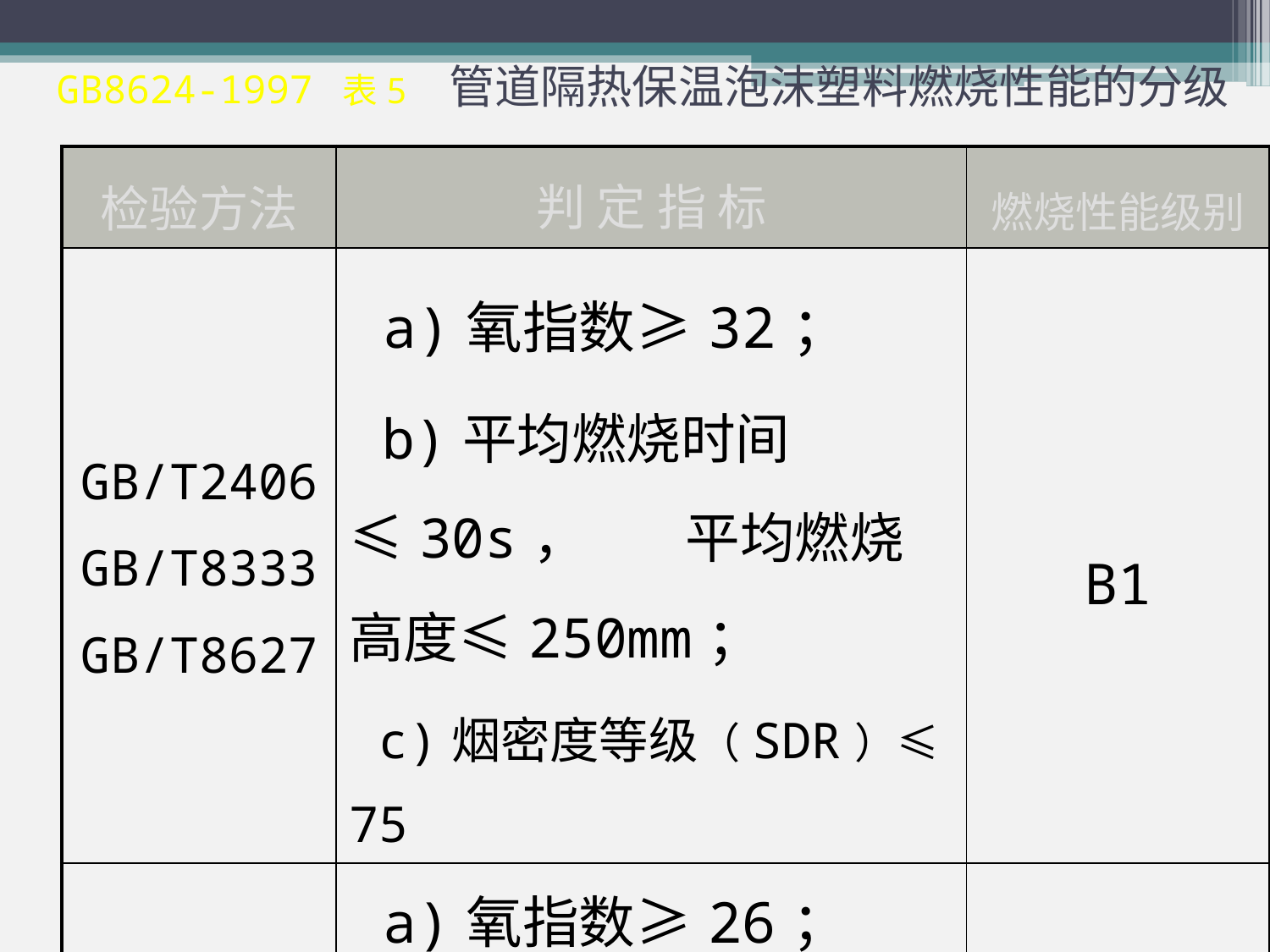

GB8624-1997 表5 管道隔热保温泡沫塑料燃烧性能的分级
| 检验方法 | 判 定 指 标 | 燃烧性能级别 |
| --- | --- | --- |
| GB/T2406 GB/T8333 GB/T8627 | a)氧指数≥32； b)平均燃烧时间≤30s， 平均燃烧高度≤250mm； c)烟密度等级（SDR）≤75 | B1 |
| GB/T2406 GB/T8332 | a)氧指数≥26； b)平均燃烧时间≤90s，平均燃烧高度≤50mm； | B2 |